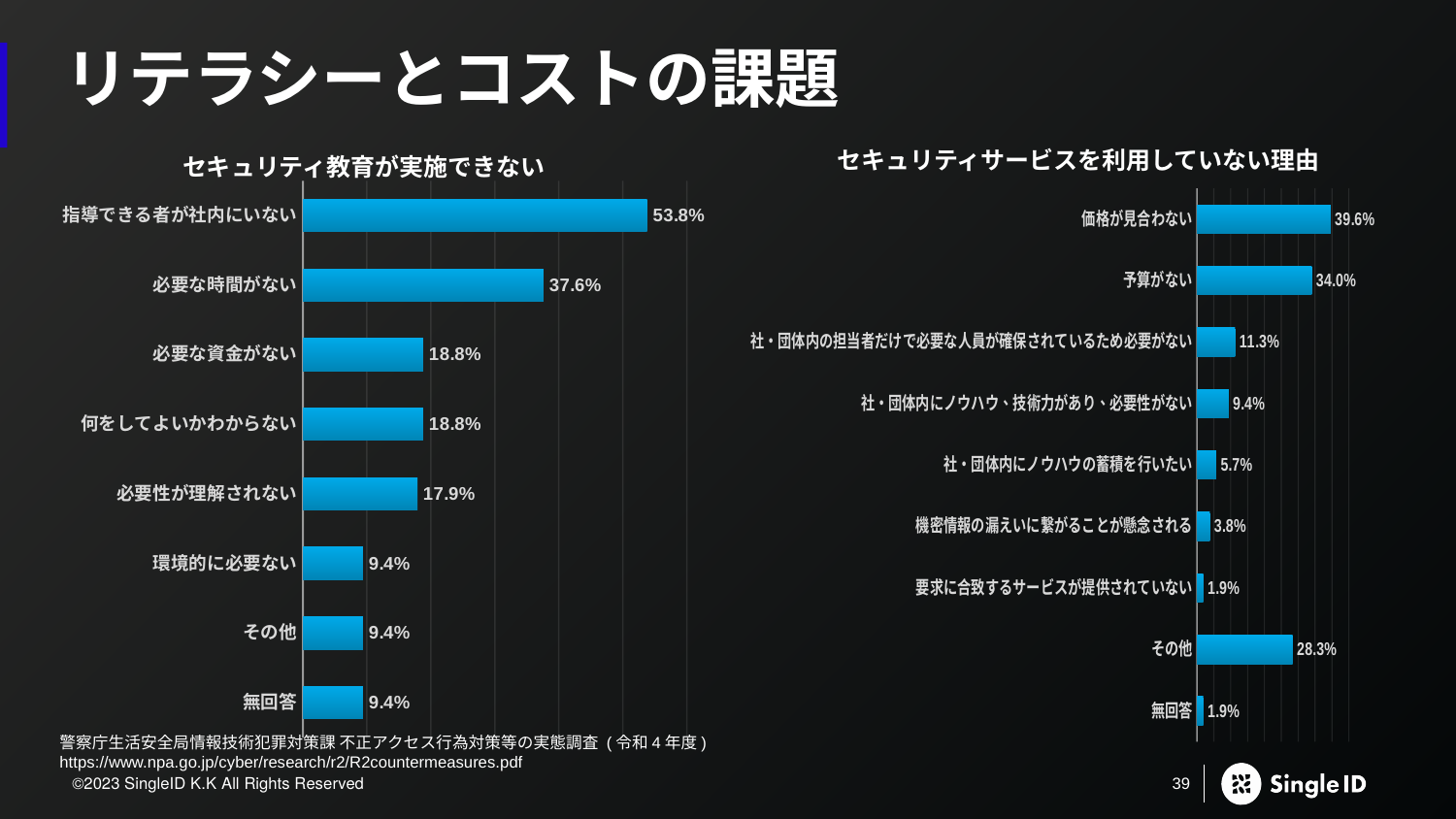

# リテラシーとコストの課題
セキュリティサービスを利用していない理由
セキュリティ教育が実施できない

### Chart

| Category | 系列 1 |
|---|---|
| 指導できる者が社内にいない | 0.538 |
| 必要な時間がない | 0.376 |
| 必要な資金がない | 0.188 |
| 何をしてよいかわからない | 0.188 |
| 必要性が理解されない | 0.179 |
| 環境的に必要ない | 0.094 |
| その他 | 0.094 |
| 無回答 | 0.094 |

### Chart

| Category | 系列 1 |
|---|---|
| 価格が見合わない | 0.396 |
| 予算がない | 0.34 |
| 社・団体内の担当者だけで必要な人員が確保されているため必要がない | 0.113 |
| 社・団体内にノウハウ、技術力があり、必要性がない | 0.094 |
| 社・団体内にノウハウの蓄積を行いたい | 0.057 |
| 機密情報の漏えいに繋がることが懸念される | 0.038 |
| 要求に合致するサービスが提供されていない | 0.019 |
| その他 | 0.283 |
| 無回答 | 0.019 |
警察庁生活安全局情報技術犯罪対策課 不正アクセス行為対策等の実態調査 (令和4年度)
https://www.npa.go.jp/cyber/research/r2/R2countermeasures.pdf